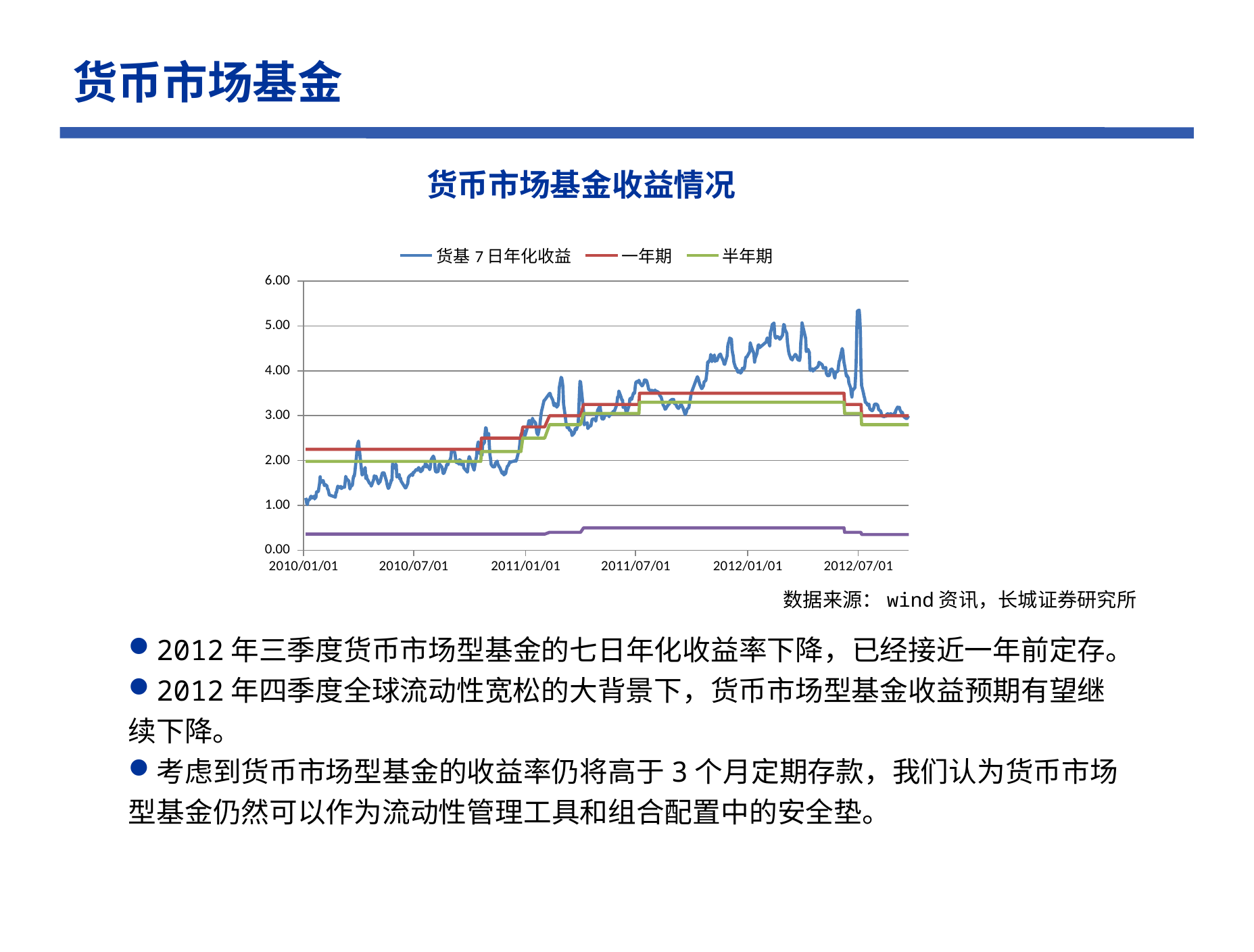

# 货币市场基金
货币市场基金收益情况

### Chart

| Category | 货基7日年化收益 | 一年期 | 半年期 | 活期 |
|---|---|---|---|---|
| 40182 | 1.1663720930232573 | 2.25 | 1.9800000000000018 | 0.3600000000000003 |
| 40183 | 1.1292093023255814 | 2.25 | 1.9800000000000018 | 0.3600000000000003 |
| 40184 | 1.0428372093023255 | 2.25 | 1.9800000000000018 | 0.3600000000000003 |
| 40185 | 1.0186279069767468 | 2.25 | 1.9800000000000018 | 0.3600000000000003 |
| 40186 | 1.1080232558139536 | 2.25 | 1.9800000000000018 | 0.3600000000000003 |
| 40189 | 1.1360232558139538 | 2.25 | 1.9800000000000018 | 0.3600000000000003 |
| 40190 | 1.1825813953488373 | 2.25 | 1.9800000000000018 | 0.3600000000000003 |
| 40191 | 1.2046046511627884 | 2.25 | 1.9800000000000018 | 0.3600000000000003 |
| 40192 | 1.184906976744186 | 2.25 | 1.9800000000000018 | 0.3600000000000003 |
| 40193 | 1.1643023255813973 | 2.25 | 1.9800000000000018 | 0.3600000000000003 |
| 40196 | 1.2049302325581375 | 2.25 | 1.9800000000000018 | 0.3600000000000003 |
| 40197 | 1.1430697674418606 | 2.25 | 1.9800000000000018 | 0.3600000000000003 |
| 40198 | 1.1785813953488373 | 2.25 | 1.9800000000000018 | 0.3600000000000003 |
| 40199 | 1.1740697674418605 | 2.25 | 1.9800000000000018 | 0.3600000000000003 |
| 40200 | 1.303232558139535 | 2.25 | 1.9800000000000018 | 0.3600000000000003 |
| 40203 | 1.3082558139534881 | 2.25 | 1.9800000000000018 | 0.3600000000000003 |
| 40204 | 1.4012558139534879 | 2.25 | 1.9800000000000018 | 0.3600000000000003 |
| 40205 | 1.482953488372093 | 2.25 | 1.9800000000000018 | 0.3600000000000003 |
| 40206 | 1.6387906976744155 | 2.25 | 1.9800000000000018 | 0.3600000000000003 |
| 40207 | 1.5112325581395354 | 2.25 | 1.9800000000000018 | 0.3600000000000003 |
| 40210 | 1.5476279069767462 | 2.25 | 1.9800000000000018 | 0.3600000000000003 |
| 40211 | 1.5519534883720918 | 2.25 | 1.9800000000000018 | 0.3600000000000003 |
| 40212 | 1.4985581395348841 | 2.25 | 1.9800000000000018 | 0.3600000000000003 |
| 40213 | 1.440395348837209 | 2.25 | 1.9800000000000018 | 0.3600000000000003 |
| 40214 | 1.4683255813953489 | 2.25 | 1.9800000000000018 | 0.3600000000000003 |
| 40217 | 1.4384651162790698 | 2.25 | 1.9800000000000018 | 0.3600000000000003 |
| 40218 | 1.3717674418604648 | 2.25 | 1.9800000000000018 | 0.3600000000000003 |
| 40219 | 1.352767441860465 | 2.25 | 1.9800000000000018 | 0.3600000000000003 |
| 40220 | 1.2978604651162788 | 2.25 | 1.9800000000000018 | 0.3600000000000003 |
| 40221 | 1.2327674418604653 | 2.25 | 1.9800000000000018 | 0.3600000000000003 |
| 40231 | 1.1846279069767482 | 2.25 | 1.9800000000000018 | 0.3600000000000003 |
| 40232 | 1.291767441860465 | 2.25 | 1.9800000000000018 | 0.3600000000000003 |
| 40233 | 1.291325581395349 | 2.25 | 1.9800000000000018 | 0.3600000000000003 |
| 40234 | 1.3763023255813975 | 2.25 | 1.9800000000000018 | 0.3600000000000003 |
| 40235 | 1.4281627906976728 | 2.25 | 1.9800000000000018 | 0.3600000000000003 |
| 40238 | 1.404790697674414 | 2.25 | 1.9800000000000018 | 0.3600000000000003 |
| 40239 | 1.3877906976744145 | 2.25 | 1.9800000000000018 | 0.3600000000000003 |
| 40240 | 1.424558139534884 | 2.25 | 1.9800000000000018 | 0.3600000000000003 |
| 40241 | 1.375139534883724 | 2.25 | 1.9800000000000018 | 0.3600000000000003 |
| 40242 | 1.391581395348837 | 2.25 | 1.9800000000000018 | 0.3600000000000003 |
| 40245 | 1.4112558139534879 | 2.25 | 1.9800000000000018 | 0.3600000000000003 |
| 40246 | 1.4012558139534879 | 2.25 | 1.9800000000000018 | 0.3600000000000003 |
| 40247 | 1.509162790697672 | 2.25 | 1.9800000000000018 | 0.3600000000000003 |
| 40248 | 1.646441860465116 | 2.25 | 1.9800000000000018 | 0.3600000000000003 |
| 40249 | 1.6009302325581396 | 2.25 | 1.9800000000000018 | 0.3600000000000003 |
| 40252 | 1.5594651162790698 | 2.25 | 1.9800000000000018 | 0.3600000000000003 |
| 40253 | 1.544488372093024 | 2.25 | 1.9800000000000018 | 0.3600000000000003 |
| 40254 | 1.4441627906976726 | 2.25 | 1.9800000000000018 | 0.3600000000000003 |
| 40255 | 1.3659534883720932 | 2.25 | 1.9800000000000018 | 0.3600000000000003 |
| 40256 | 1.416139534883723 | 2.25 | 1.9800000000000018 | 0.3600000000000003 |
| 40259 | 1.4513023255813953 | 2.25 | 1.9800000000000018 | 0.3600000000000003 |
| 40260 | 1.5770465116279073 | 2.25 | 1.9800000000000018 | 0.3600000000000003 |
| 40261 | 1.6526279069767478 | 2.25 | 1.9800000000000018 | 0.3600000000000003 |
| 40262 | 1.6482093023255815 | 2.25 | 1.9800000000000018 | 0.3600000000000003 |
| 40263 | 1.7336046511627876 | 2.25 | 1.9800000000000018 | 0.3600000000000003 |
| 40266 | 2.13079069767442 | 2.25 | 1.9800000000000018 | 0.3600000000000003 |
| 40267 | 2.323046511627908 | 2.25 | 1.9800000000000018 | 0.3600000000000003 |
| 40268 | 2.384767441860465 | 2.25 | 1.9800000000000018 | 0.3600000000000003 |
| 40269 | 2.434953488372093 | 2.25 | 1.9800000000000018 | 0.3600000000000003 |
| 40270 | 2.301348837209298 | 2.25 | 1.9800000000000018 | 0.3600000000000003 |
| 40274 | 1.784279069767442 | 2.25 | 1.9800000000000018 | 0.3600000000000003 |
| 40275 | 1.677372093023256 | 2.25 | 1.9800000000000018 | 0.3600000000000003 |
| 40276 | 1.7004883720930237 | 2.25 | 1.9800000000000018 | 0.3600000000000003 |
| 40277 | 1.7182093023255816 | 2.25 | 1.9800000000000018 | 0.3600000000000003 |
| 40280 | 1.843860465116279 | 2.25 | 1.9800000000000018 | 0.3600000000000003 |
| 40281 | 1.6038139534883713 | 2.25 | 1.9800000000000018 | 0.3600000000000003 |
| 40282 | 1.6769767441860481 | 2.25 | 1.9800000000000018 | 0.3600000000000003 |
| 40283 | 1.5883023255813968 | 2.25 | 1.9800000000000018 | 0.3600000000000003 |
| 40284 | 1.5786046511627898 | 2.25 | 1.9800000000000018 | 0.3600000000000003 |
| 40287 | 1.4924418604651166 | 2.25 | 1.9800000000000018 | 0.3600000000000003 |
| 40288 | 1.488651162790698 | 2.25 | 1.9800000000000018 | 0.3600000000000003 |
| 40289 | 1.4697674418604656 | 2.25 | 1.9800000000000018 | 0.3600000000000003 |
| 40290 | 1.4299534883720912 | 2.25 | 1.9800000000000018 | 0.3600000000000003 |
| 40291 | 1.4629302325581375 | 2.25 | 1.9800000000000018 | 0.3600000000000003 |
| 40294 | 1.5777209302325579 | 2.25 | 1.9800000000000018 | 0.3600000000000003 |
| 40295 | 1.6609302325581397 | 2.25 | 1.9800000000000018 | 0.3600000000000003 |
| 40296 | 1.624976744186048 | 2.25 | 1.9800000000000018 | 0.3600000000000003 |
| 40297 | 1.651255813953488 | 2.25 | 1.9800000000000018 | 0.3600000000000003 |
| 40298 | 1.6443255813953501 | 2.25 | 1.9800000000000018 | 0.3600000000000003 |
| 40302 | 1.4812093023255795 | 2.25 | 1.9800000000000018 | 0.3600000000000003 |
| 40303 | 1.537860465116279 | 2.25 | 1.9800000000000018 | 0.3600000000000003 |
| 40304 | 1.514511627906977 | 2.25 | 1.9800000000000018 | 0.3600000000000003 |
| 40305 | 1.55886046511628 | 2.25 | 1.9800000000000018 | 0.3600000000000003 |
| 40308 | 1.713302325581395 | 2.25 | 1.9800000000000018 | 0.3600000000000003 |
| 40309 | 1.7297674418604654 | 2.25 | 1.9800000000000018 | 0.3600000000000003 |
| 40310 | 1.6839767441860465 | 2.25 | 1.9800000000000018 | 0.3600000000000003 |
| 40311 | 1.7286046511627888 | 2.25 | 1.9800000000000018 | 0.3600000000000003 |
| 40312 | 1.6817954545454539 | 2.25 | 1.9800000000000018 | 0.3600000000000003 |
| 40315 | 1.5405909090909091 | 2.25 | 1.9800000000000018 | 0.3600000000000003 |
| 40316 | 1.4686818181818182 | 2.25 | 1.9800000000000018 | 0.3600000000000003 |
| 40317 | 1.420386363636364 | 2.25 | 1.9800000000000018 | 0.3600000000000003 |
| 40318 | 1.377772727272728 | 2.25 | 1.9800000000000018 | 0.3600000000000003 |
| 40319 | 1.3942272727272726 | 2.25 | 1.9800000000000018 | 0.3600000000000003 |
| 40322 | 1.5153409090909087 | 2.25 | 1.9800000000000018 | 0.3600000000000003 |
| 40323 | 1.570909090909089 | 2.25 | 1.9800000000000018 | 0.3600000000000003 |
| 40324 | 1.5592272727272718 | 2.25 | 1.9800000000000018 | 0.3600000000000003 |
| 40325 | 1.9322272727272727 | 2.25 | 1.9800000000000018 | 0.3600000000000003 |
| 40326 | 1.8817045454545458 | 2.25 | 1.9800000000000018 | 0.3600000000000003 |
| 40329 | 1.8244772727272727 | 2.25 | 1.9800000000000018 | 0.3600000000000003 |
| 40330 | 1.9144999999999994 | 2.25 | 1.9800000000000018 | 0.3600000000000003 |
| 40331 | 1.9120227272727293 | 2.25 | 1.9800000000000018 | 0.3600000000000003 |
| 40332 | 1.6314090909090895 | 2.25 | 1.9800000000000018 | 0.3600000000000003 |
| 40333 | 1.642931818181818 | 2.25 | 1.9800000000000018 | 0.3600000000000003 |
| 40336 | 1.6872499999999997 | 2.25 | 1.9800000000000018 | 0.3600000000000003 |
| 40337 | 1.58575 | 2.25 | 1.9800000000000018 | 0.3600000000000003 |
| 40338 | 1.6118181818181823 | 2.25 | 1.9800000000000018 | 0.3600000000000003 |
| 40339 | 1.5402272727272726 | 2.25 | 1.9800000000000018 | 0.3600000000000003 |
| 40340 | 1.5198409090909093 | 2.25 | 1.9800000000000018 | 0.3600000000000003 |
| 40346 | 1.389136363636364 | 2.25 | 1.9800000000000018 | 0.3600000000000003 |
| 40347 | 1.397 | 2.25 | 1.9800000000000018 | 0.3600000000000003 |
| 40350 | 1.4884545454545453 | 2.25 | 1.9800000000000018 | 0.3600000000000003 |
| 40351 | 1.6191590909090898 | 2.25 | 1.9800000000000018 | 0.3600000000000003 |
| 40352 | 1.6337272727272718 | 2.25 | 1.9800000000000018 | 0.3600000000000003 |
| 40353 | 1.6629090909090898 | 2.25 | 1.9800000000000018 | 0.3600000000000003 |
| 40354 | 1.6653863636363657 | 2.25 | 1.9800000000000018 | 0.3600000000000003 |
| 40357 | 1.702545454545455 | 2.25 | 1.9800000000000018 | 0.3600000000000003 |
| 40358 | 1.6666363636363641 | 2.25 | 1.9800000000000018 | 0.3600000000000003 |
| 40359 | 1.7374772727272718 | 2.25 | 1.9800000000000018 | 0.3600000000000003 |
| 40360 | 1.726840909090909 | 2.25 | 1.9800000000000018 | 0.3600000000000003 |
| 40361 | 1.7489090909090887 | 2.25 | 1.9800000000000018 | 0.3600000000000003 |
| 40364 | 1.8036590909090893 | 2.25 | 1.9800000000000018 | 0.3600000000000003 |
| 40365 | 1.7958636363636358 | 2.25 | 1.9800000000000018 | 0.3600000000000003 |
| 40366 | 1.784681818181818 | 2.25 | 1.9800000000000018 | 0.3600000000000003 |
| 40367 | 1.8232954545454552 | 2.25 | 1.9800000000000018 | 0.3600000000000003 |
| 40368 | 1.8427954545454546 | 2.25 | 1.9800000000000018 | 0.3600000000000003 |
| 40371 | 1.750772727272728 | 2.25 | 1.9800000000000018 | 0.3600000000000003 |
| 40372 | 1.7505227272727273 | 2.25 | 1.9800000000000018 | 0.3600000000000003 |
| 40373 | 1.8199545454545438 | 2.25 | 1.9800000000000018 | 0.3600000000000003 |
| 40374 | 1.7762045454545456 | 2.25 | 1.9800000000000018 | 0.3600000000000003 |
| 40375 | 1.8499545454545456 | 2.25 | 1.9800000000000018 | 0.3600000000000003 |
| 40378 | 1.8737272727272718 | 2.25 | 1.9800000000000018 | 0.3600000000000003 |
| 40379 | 1.9389090909090898 | 2.25 | 1.9800000000000018 | 0.3600000000000003 |
| 40380 | 1.8562045454545453 | 2.25 | 1.9800000000000018 | 0.3600000000000003 |
| 40381 | 1.9159772727272726 | 2.25 | 1.9800000000000018 | 0.3600000000000003 |
| 40382 | 1.865818181818181 | 2.25 | 1.9800000000000018 | 0.3600000000000003 |
| 40385 | 1.836522727272728 | 2.25 | 1.9800000000000018 | 0.3600000000000003 |
| 40386 | 1.7962045454545459 | 2.25 | 1.9800000000000018 | 0.3600000000000003 |
| 40387 | 1.8469545454545453 | 2.25 | 1.9800000000000018 | 0.3600000000000003 |
| 40388 | 1.9938181818181844 | 2.25 | 1.9800000000000018 | 0.3600000000000003 |
| 40389 | 2.0332222222222214 | 2.25 | 1.9800000000000018 | 0.3600000000000003 |
| 40392 | 2.099568181818177 | 2.25 | 1.9800000000000018 | 0.3600000000000003 |
| 40393 | 2.06725 | 2.25 | 1.9800000000000018 | 0.3600000000000003 |
| 40394 | 2.0082499999999968 | 2.25 | 1.9800000000000018 | 0.3600000000000003 |
| 40395 | 1.79728888888889 | 2.25 | 1.9800000000000018 | 0.3600000000000003 |
| 40396 | 1.7457111111111108 | 2.25 | 1.9800000000000018 | 0.3600000000000003 |
| 40399 | 1.750355555555556 | 2.25 | 1.9800000000000018 | 0.3600000000000003 |
| 40400 | 1.7607111111111107 | 2.25 | 1.9800000000000018 | 0.3600000000000003 |
| 40401 | 1.8856888888888885 | 2.25 | 1.9800000000000018 | 0.3600000000000003 |
| 40402 | 1.924688888888891 | 2.25 | 1.9800000000000018 | 0.3600000000000003 |
| 40403 | 1.905266666666667 | 2.25 | 1.9800000000000018 | 0.3600000000000003 |
| 40406 | 1.8559777777777775 | 2.25 | 1.9800000000000018 | 0.3600000000000003 |
| 40407 | 1.802777777777778 | 2.25 | 1.9800000000000018 | 0.3600000000000003 |
| 40408 | 1.7138222222222201 | 2.25 | 1.9800000000000018 | 0.3600000000000003 |
| 40409 | 1.710666666666666 | 2.25 | 1.9800000000000018 | 0.3600000000000003 |
| 40410 | 1.7329111111111113 | 2.25 | 1.9800000000000018 | 0.3600000000000003 |
| 40413 | 1.8526000000000005 | 2.25 | 1.9800000000000018 | 0.3600000000000003 |
| 40414 | 1.9119333333333342 | 2.25 | 1.9800000000000018 | 0.3600000000000003 |
| 40415 | 1.9162666666666661 | 2.25 | 1.9800000000000018 | 0.3600000000000003 |
| 40416 | 1.903377777777778 | 2.25 | 1.9800000000000018 | 0.3600000000000003 |
| 40417 | 1.969266666666668 | 2.25 | 1.9800000000000018 | 0.3600000000000003 |
| 40420 | 2.0258666666666665 | 2.25 | 1.9800000000000018 | 0.3600000000000003 |
| 40421 | 2.0876666666666672 | 2.25 | 1.9800000000000018 | 0.3600000000000003 |
| 40422 | 2.2381111111111145 | 2.25 | 1.9800000000000018 | 0.3600000000000003 |
| 40423 | 2.241066666666667 | 2.25 | 1.9800000000000018 | 0.3600000000000003 |
| 40424 | 2.2058888888888877 | 2.25 | 1.9800000000000018 | 0.3600000000000003 |
| 40427 | 2.1895555555555584 | 2.25 | 1.9800000000000018 | 0.3600000000000003 |
| 40428 | 2.11644444444444 | 2.25 | 1.9800000000000018 | 0.3600000000000003 |
| 40429 | 1.975911111111112 | 2.25 | 1.9800000000000018 | 0.3600000000000003 |
| 40430 | 1.9530444444444444 | 2.25 | 1.9800000000000018 | 0.3600000000000003 |
| 40431 | 2.003644444444445 | 2.25 | 1.9800000000000018 | 0.3600000000000003 |
| 40434 | 1.918622222222222 | 2.25 | 1.9800000000000018 | 0.3600000000000003 |
| 40435 | 2.0193777777777817 | 2.25 | 1.9800000000000018 | 0.3600000000000003 |
| 40436 | 2.007711111111116 | 2.25 | 1.9800000000000018 | 0.3600000000000003 |
| 40437 | 2.0055777777777823 | 2.25 | 1.9800000000000018 | 0.3600000000000003 |
| 40438 | 1.9073555555555561 | 2.25 | 1.9800000000000018 | 0.3600000000000003 |
| 40441 | 1.9518888888888901 | 2.25 | 1.9800000000000018 | 0.3600000000000003 |
| 40442 | 1.835777777777777 | 2.25 | 1.9800000000000018 | 0.3600000000000003 |
| 40448 | 1.742022222222222 | 2.25 | 1.9800000000000018 | 0.3600000000000003 |
| 40449 | 1.8565555555555573 | 2.25 | 1.9800000000000018 | 0.3600000000000003 |
| 40450 | 2.0234 | 2.25 | 1.9800000000000018 | 0.3600000000000003 |
| 40451 | 2.0884888888888877 | 2.25 | 1.9800000000000018 | 0.3600000000000003 |
| 40459 | 1.7857333333333338 | 2.25 | 1.9800000000000018 | 0.3600000000000003 |
| 40462 | 2.0208444444444447 | 2.25 | 1.9800000000000018 | 0.3600000000000003 |
| 40463 | 2.0917999999999997 | 2.25 | 1.9800000000000018 | 0.3600000000000003 |
| 40464 | 2.266533333333334 | 2.25 | 1.9800000000000018 | 0.3600000000000003 |
| 40465 | 2.3676888888888867 | 2.25 | 1.9800000000000018 | 0.3600000000000003 |
| 40466 | 2.415688888888882 | 2.25 | 1.9800000000000018 | 0.3600000000000003 |
| 40469 | 2.1423111111111144 | 2.25 | 1.9800000000000018 | 0.3600000000000003 |
| 40470 | 2.216666666666667 | 2.25 | 1.9800000000000018 | 0.3600000000000003 |
| 40471 | 2.1119777777777817 | 2.5 | 2.2 | 0.3600000000000003 |
| 40472 | 2.118977777777783 | 2.5 | 2.2 | 0.3600000000000003 |
| 40473 | 2.344533333333333 | 2.5 | 2.2 | 0.3600000000000003 |
| 40476 | 2.4018666666666637 | 2.5 | 2.2 | 0.3600000000000003 |
| 40477 | 2.5967999999999987 | 2.5 | 2.2 | 0.3600000000000003 |
| 40478 | 2.7328666666666668 | 2.5 | 2.2 | 0.3600000000000003 |
| 40479 | 2.7160888888888852 | 2.5 | 2.2 | 0.3600000000000003 |
| 40480 | 2.5664 | 2.5 | 2.2 | 0.3600000000000003 |
| 40483 | 2.6021777777777833 | 2.5 | 2.2 | 0.3600000000000003 |
| 40484 | 2.3432888888888868 | 2.5 | 2.2 | 0.3600000000000003 |
| 40485 | 2.1298000000000004 | 2.5 | 2.2 | 0.3600000000000003 |
| 40486 | 2.045755555555555 | 2.5 | 2.2 | 0.3600000000000003 |
| 40487 | 1.914533333333334 | 2.5 | 2.2 | 0.3600000000000003 |
| 40490 | 1.857 | 2.5 | 2.2 | 0.3600000000000003 |
| 40491 | 1.8601999999999999 | 2.5 | 2.2 | 0.3600000000000003 |
| 40492 | 1.856533333333333 | 2.5 | 2.2 | 0.3600000000000003 |
| 40493 | 1.867177777777778 | 2.5 | 2.2 | 0.3600000000000003 |
| 40494 | 1.9432666666666667 | 2.5 | 2.2 | 0.3600000000000003 |
| 40497 | 1.9875111111111121 | 2.5 | 2.2 | 0.3600000000000003 |
| 40498 | 1.9149555555555573 | 2.5 | 2.2 | 0.3600000000000003 |
| 40499 | 1.899777777777778 | 2.5 | 2.2 | 0.3600000000000003 |
| 40500 | 1.862333333333334 | 2.5 | 2.2 | 0.3600000000000003 |
| 40501 | 1.850133333333334 | 2.5 | 2.2 | 0.3600000000000003 |
| 40504 | 1.7496666666666658 | 2.5 | 2.2 | 0.3600000000000003 |
| 40505 | 1.7149111111111108 | 2.5 | 2.2 | 0.3600000000000003 |
| 40506 | 1.7369333333333334 | 2.5 | 2.2 | 0.3600000000000003 |
| 40507 | 1.744266666666667 | 2.5 | 2.2 | 0.3600000000000003 |
| 40508 | 1.679999999999998 | 2.5 | 2.2 | 0.3600000000000003 |
| 40511 | 1.7136956521739095 | 2.5 | 2.2 | 0.3600000000000003 |
| 40512 | 1.7883695652173908 | 2.5 | 2.2 | 0.3600000000000003 |
| 40513 | 1.8358043478260853 | 2.5 | 2.2 | 0.3600000000000003 |
| 40514 | 1.8820434782608706 | 2.5 | 2.2 | 0.3600000000000003 |
| 40515 | 1.8811521739130466 | 2.5 | 2.2 | 0.3600000000000003 |
| 40518 | 1.974369565217391 | 2.5 | 2.2 | 0.3600000000000003 |
| 40519 | 1.9569347826086958 | 2.5 | 2.2 | 0.3600000000000003 |
| 40520 | 1.968369565217391 | 2.5 | 2.2 | 0.3600000000000003 |
| 40521 | 1.973978260869565 | 2.5 | 2.2 | 0.3600000000000003 |
| 40522 | 1.9797391304347822 | 2.5 | 2.2 | 0.3600000000000003 |
| 40525 | 1.9843043478260871 | 2.5 | 2.2 | 0.3600000000000003 |
| 40526 | 1.9969999999999999 | 2.5 | 2.2 | 0.3600000000000003 |
| 40527 | 1.9824782608695661 | 2.5 | 2.2 | 0.3600000000000003 |
| 40528 | 1.9897173913043475 | 2.5 | 2.2 | 0.3600000000000003 |
| 40529 | 2.030717391304348 | 2.5 | 2.2 | 0.3600000000000003 |
| 40532 | 2.190282608695652 | 2.5 | 2.2 | 0.3600000000000003 |
| 40533 | 2.227826086956526 | 2.5 | 2.2 | 0.3600000000000003 |
| 40534 | 2.3489565217391304 | 2.5 | 2.2 | 0.3600000000000003 |
| 40535 | 2.4979130434782597 | 2.5 | 2.2 | 0.3600000000000003 |
| 40536 | 2.5755217391304375 | 2.5 | 2.2 | 0.3600000000000003 |
| 40539 | 2.6576304347826083 | 2.75 | 2.5 | 0.3600000000000003 |
| 40540 | 2.666021739130439 | 2.75 | 2.5 | 0.3600000000000003 |
| 40541 | 2.621695652173915 | 2.75 | 2.5 | 0.3600000000000003 |
| 40542 | 2.5499782608695654 | 2.75 | 2.5 | 0.3600000000000003 |
| 40543 | 2.5678434782608677 | 2.75 | 2.5 | 0.3600000000000003 |
| 40547 | 2.7551086956521744 | 2.75 | 2.5 | 0.3600000000000003 |
| 40548 | 2.799760869565217 | 2.75 | 2.5 | 0.3600000000000003 |
| 40549 | 2.883978260869564 | 2.75 | 2.5 | 0.3600000000000003 |
| 40550 | 2.8921304347826067 | 2.75 | 2.5 | 0.3600000000000003 |
| 40553 | 2.7638478260869603 | 2.75 | 2.5 | 0.3600000000000003 |
| 40554 | 2.836260869565213 | 2.75 | 2.5 | 0.3600000000000003 |
| 40555 | 2.942869565217391 | 2.75 | 2.5 | 0.3600000000000003 |
| 40556 | 2.893978260869565 | 2.75 | 2.5 | 0.3600000000000003 |
| 40557 | 2.8866521739130353 | 2.75 | 2.5 | 0.3600000000000003 |
| 40560 | 2.838760869565217 | 2.75 | 2.5 | 0.3600000000000003 |
| 40561 | 2.7466304347826083 | 2.75 | 2.5 | 0.3600000000000003 |
| 40562 | 2.6184782608695647 | 2.75 | 2.5 | 0.3600000000000003 |
| 40563 | 2.5936739130434767 | 2.75 | 2.5 | 0.3600000000000003 |
| 40564 | 2.570456521739126 | 2.75 | 2.5 | 0.3600000000000003 |
| 40567 | 2.7745652173913085 | 2.75 | 2.5 | 0.3600000000000003 |
| 40568 | 2.9165434782608624 | 2.75 | 2.5 | 0.3600000000000003 |
| 40569 | 3.023173913043479 | 2.75 | 2.5 | 0.3600000000000003 |
| 40570 | 3.1087608695652182 | 2.75 | 2.5 | 0.3600000000000003 |
| 40571 | 3.163063829787234 | 2.75 | 2.5 | 0.3600000000000003 |
| 40574 | 3.342065217391305 | 2.75 | 2.5 | 0.3600000000000003 |
| 40575 | 3.3483260869565212 | 2.75 | 2.5 | 0.3600000000000003 |
| 40583 | 3.4986304347826067 | 3.0 | 2.8 | 0.4 |
| 40584 | 3.495586956521739 | 3.0 | 2.8 | 0.4 |
| 40585 | 3.4369999999999967 | 3.0 | 2.8 | 0.4 |
| 40588 | 3.3594999999999966 | 3.0 | 2.8 | 0.4 |
| 40589 | 3.306021276595745 | 3.0 | 2.8 | 0.4 |
| 40590 | 3.2345957446808553 | 3.0 | 2.8 | 0.4 |
| 40591 | 3.220957446808515 | 3.0 | 2.8 | 0.4 |
| 40592 | 3.275702127659575 | 3.0 | 2.8 | 0.4 |
| 40595 | 3.189829787234044 | 3.0 | 2.8 | 0.4 |
| 40596 | 3.217851063829787 | 3.0 | 2.8 | 0.4 |
| 40597 | 3.22929787234043 | 3.0 | 2.8 | 0.4 |
| 40598 | 3.3564468085106367 | 3.0 | 2.8 | 0.4 |
| 40599 | 3.626829787234042 | 3.0 | 2.8 | 0.4 |
| 40602 | 3.8548723404255325 | 3.0 | 2.8 | 0.4 |
| 40603 | 3.838340425531913 | 3.0 | 2.8 | 0.4 |
| 40604 | 3.755191489361701 | 3.0 | 2.8 | 0.4 |
| 40605 | 3.6406808510638298 | 3.0 | 2.8 | 0.4 |
| 40606 | 3.266404255319148 | 3.0 | 2.8 | 0.4 |
| 40609 | 2.965765957446808 | 3.0 | 2.8 | 0.4 |
| 40610 | 2.843191489361702 | 3.0 | 2.8 | 0.4 |
| 40611 | 2.8031489361702127 | 3.0 | 2.8 | 0.4 |
| 40612 | 2.7272340425532 | 3.0 | 2.8 | 0.4 |
| 40613 | 2.792638297872341 | 3.0 | 2.8 | 0.4 |
| 40616 | 2.672893617021277 | 3.0 | 2.8 | 0.4 |
| 40617 | 2.6810624999999977 | 3.0 | 2.8 | 0.4 |
| 40618 | 2.66229787234043 | 3.0 | 2.8 | 0.4 |
| 40619 | 2.6357659574468078 | 3.0 | 2.8 | 0.4 |
| 40620 | 2.5579999999999994 | 3.0 | 2.8 | 0.4 |
| 40623 | 2.602063829787234 | 3.0 | 2.8 | 0.4 |
| 40624 | 2.627770833333335 | 3.0 | 2.8 | 0.4 |
| 40625 | 2.7042708333333336 | 3.0 | 2.8 | 0.4 |
| 40626 | 2.717770833333334 | 3.0 | 2.8 | 0.4 |
| 40627 | 2.6857959183673517 | 3.0 | 2.8 | 0.4 |
| 40630 | 2.8018749999999977 | 3.0 | 2.8 | 0.4 |
| 40631 | 3.0996041666666647 | 3.0 | 2.8 | 0.4 |
| 40632 | 3.4610000000000007 | 3.0 | 2.8 | 0.4 |
| 40633 | 3.7678124999999993 | 3.0 | 2.8 | 0.4 |
| 40634 | 3.7502448979591843 | 3.0 | 2.8 | 0.4 |
| 40639 | 3.0880204081632647 | 3.25 | 3.05 | 0.5 |
| 40640 | 2.795918367346941 | 3.25 | 3.05 | 0.5 |
| 40641 | 2.8155510204081593 | 3.25 | 3.05 | 0.5 |
| 40644 | 2.827714285714287 | 3.25 | 3.05 | 0.5 |
| 40645 | 2.8441224489795958 | 3.25 | 3.05 | 0.5 |
| 40646 | 2.713285714285714 | 3.25 | 3.05 | 0.5 |
| 40647 | 2.732795918367349 | 3.25 | 3.05 | 0.5 |
| 40648 | 2.7675102040816397 | 3.25 | 3.05 | 0.5 |
| 40651 | 2.7707142857142855 | 3.25 | 3.05 | 0.5 |
| 40652 | 2.8455714285714286 | 3.25 | 3.05 | 0.5 |
| 40653 | 2.9112448979591794 | 3.25 | 3.05 | 0.5 |
| 40654 | 2.927183673469388 | 3.25 | 3.05 | 0.5 |
| 40655 | 2.926204081632654 | 3.25 | 3.05 | 0.5 |
| 40658 | 2.930959183673463 | 3.25 | 3.05 | 0.5 |
| 40659 | 2.877734693877555 | 3.25 | 3.05 | 0.5 |
| 40660 | 2.9589183673469392 | 3.25 | 3.05 | 0.5 |
| 40661 | 3.0152244897959175 | 3.25 | 3.05 | 0.5 |
| 40662 | 3.12022448979592 | 3.25 | 3.05 | 0.5 |
| 40666 | 3.219142857142858 | 3.25 | 3.05 | 0.5 |
| 40667 | 3.1083673469387794 | 3.25 | 3.05 | 0.5 |
| 40668 | 3.0453469387755105 | 3.25 | 3.05 | 0.5 |
| 40669 | 2.928918367346941 | 3.25 | 3.05 | 0.5 |
| 40672 | 2.924122448979595 | 3.25 | 3.05 | 0.5 |
| 40673 | 2.9690000000000003 | 3.25 | 3.05 | 0.5 |
| 40674 | 3.0117142857142847 | 3.25 | 3.05 | 0.5 |
| 40675 | 2.999367346938777 | 3.25 | 3.05 | 0.5 |
| 40676 | 3.020224489795919 | 3.25 | 3.05 | 0.5 |
| 40679 | 3.014000000000002 | 3.25 | 3.05 | 0.5 |
| 40680 | 3.007122448979598 | 3.25 | 3.05 | 0.5 |
| 40681 | 2.977448979591832 | 3.25 | 3.05 | 0.5 |
| 40682 | 3.025469387755102 | 3.25 | 3.05 | 0.5 |
| 40683 | 3.0155510204081604 | 3.25 | 3.05 | 0.5 |
| 40686 | 3.067244897959184 | 3.25 | 3.05 | 0.5 |
| 40687 | 3.074285714285714 | 3.25 | 3.05 | 0.5 |
| 40688 | 3.0993469387755077 | 3.25 | 3.05 | 0.5 |
| 40689 | 3.0884285714285706 | 3.25 | 3.05 | 0.5 |
| 40690 | 3.1135714285714315 | 3.25 | 3.05 | 0.5 |
| 40693 | 3.2229183673469417 | 3.25 | 3.05 | 0.5 |
| 40694 | 3.2987755102040808 | 3.25 | 3.05 | 0.5 |
| 40695 | 3.4243469387755106 | 3.25 | 3.05 | 0.5 |
| 40696 | 3.407714285714286 | 3.25 | 3.05 | 0.5 |
| 40697 | 3.549448979591833 | 3.25 | 3.05 | 0.5 |
| 40701 | 3.40030612244898 | 3.25 | 3.05 | 0.5 |
| 40702 | 3.3435714285714315 | 3.25 | 3.05 | 0.5 |
| 40703 | 3.3503673469387762 | 3.25 | 3.05 | 0.5 |
| 40704 | 3.182285714285715 | 3.25 | 3.05 | 0.5 |
| 40707 | 3.2156326530612227 | 3.25 | 3.05 | 0.5 |
| 40708 | 3.1403061224489814 | 3.25 | 3.05 | 0.5 |
| 40709 | 3.068979591836738 | 3.25 | 3.05 | 0.5 |
| 40710 | 3.06522448979592 | 3.25 | 3.05 | 0.5 |
| 40711 | 3.1076122448979637 | 3.25 | 3.05 | 0.5 |
| 40714 | 3.2345510204081633 | 3.25 | 3.05 | 0.5 |
| 40715 | 3.3689795918367342 | 3.25 | 3.05 | 0.5 |
| 40716 | 3.387224489795919 | 3.25 | 3.05 | 0.5 |
| 40717 | 3.38969387755102 | 3.25 | 3.05 | 0.5 |
| 40718 | 3.36191836734694 | 3.25 | 3.05 | 0.5 |
| 40721 | 3.5076530612244885 | 3.25 | 3.05 | 0.5 |
| 40722 | 3.4900612244897937 | 3.25 | 3.05 | 0.5 |
| 40723 | 3.514 | 3.25 | 3.05 | 0.5 |
| 40724 | 3.6627346938775553 | 3.25 | 3.05 | 0.5 |
| 40725 | 3.7472448979591846 | 3.25 | 3.05 | 0.5 |
| 40728 | 3.769734693877557 | 3.25 | 3.05 | 0.5 |
| 40729 | 3.742448979591832 | 3.25 | 3.05 | 0.5 |
| 40730 | 3.791061224489796 | 3.25 | 3.05 | 0.5 |
| 40731 | 3.748795918367354 | 3.5 | 3.3 | 0.5 |
| 40732 | 3.723306122448981 | 3.5 | 3.3 | 0.5 |
| 40735 | 3.664734693877558 | 3.5 | 3.3 | 0.5 |
| 40736 | 3.6771224489795973 | 3.5 | 3.3 | 0.5 |
| 40737 | 3.707816326530615 | 3.5 | 3.3 | 0.5 |
| 40738 | 3.7300612244897953 | 3.5 | 3.3 | 0.5 |
| 40739 | 3.794469387755101 | 3.5 | 3.3 | 0.5 |
| 40742 | 3.7907551020408166 | 3.5 | 3.3 | 0.5 |
| 40743 | 3.764081632653061 | 3.5 | 3.3 | 0.5 |
| 40744 | 3.7117959183673492 | 3.5 | 3.3 | 0.5 |
| 40745 | 3.6527551020408127 | 3.5 | 3.3 | 0.5 |
| 40746 | 3.5882653061224485 | 3.5 | 3.3 | 0.5 |
| 40749 | 3.553306122448979 | 3.5 | 3.3 | 0.5 |
| 40750 | 3.547551020408163 | 3.5 | 3.3 | 0.5 |
| 40751 | 3.5670408163265312 | 3.5 | 3.3 | 0.5 |
| 40752 | 3.5595510204081604 | 3.5 | 3.3 | 0.5 |
| 40753 | 3.513979591836735 | 3.5 | 3.3 | 0.5 |
| 40756 | 3.568877551020412 | 3.5 | 3.3 | 0.5 |
| 40757 | 3.5675510204081635 | 3.5 | 3.3 | 0.5 |
| 40758 | 3.5276734693877554 | 3.5 | 3.3 | 0.5 |
| 40759 | 3.5268163265306107 | 3.5 | 3.3 | 0.5 |
| 40760 | 3.5409795918367375 | 3.5 | 3.3 | 0.5 |
| 40763 | 3.5119795918367345 | 3.5 | 3.3 | 0.5 |
| 40764 | 3.459102040816328 | 3.5 | 3.3 | 0.5 |
| 40765 | 3.4335306122448985 | 3.5 | 3.3 | 0.5 |
| 40766 | 3.4280612244897957 | 3.5 | 3.3 | 0.5 |
| 40767 | 3.3880612244897947 | 3.5 | 3.3 | 0.5 |
| 40770 | 3.225387755102048 | 3.5 | 3.3 | 0.5 |
| 40771 | 3.2209795918367385 | 3.5 | 3.3 | 0.5 |
| 40772 | 3.1803877551020494 | 3.5 | 3.3 | 0.5 |
| 40773 | 3.1445306122449006 | 3.5 | 3.3 | 0.5 |
| 40774 | 3.1513877551020446 | 3.5 | 3.3 | 0.5 |
| 40777 | 3.221040816326531 | 3.5 | 3.3 | 0.5 |
| 40778 | 3.2353469387755087 | 3.5 | 3.3 | 0.5 |
| 40779 | 3.2627755102040807 | 3.5 | 3.3 | 0.5 |
| 40780 | 3.261285714285714 | 3.5 | 3.3 | 0.5 |
| 40781 | 3.3294081632653008 | 3.5 | 3.3 | 0.5 |
| 40784 | 3.3586530612244867 | 3.5 | 3.3 | 0.5 |
| 40785 | 3.3645102040816366 | 3.5 | 3.3 | 0.5 |
| 40786 | 3.3596734693877517 | 3.5 | 3.3 | 0.5 |
| 40787 | 3.3622653061224477 | 3.5 | 3.3 | 0.5 |
| 40788 | 3.2735306122449024 | 3.5 | 3.3 | 0.5 |
| 40791 | 3.254163265306125 | 3.5 | 3.3 | 0.5 |
| 40792 | 3.20634693877551 | 3.5 | 3.3 | 0.5 |
| 40793 | 3.1901836734693876 | 3.5 | 3.3 | 0.5 |
| 40794 | 3.171877551020409 | 3.5 | 3.3 | 0.5 |
| 40795 | 3.1610408163265302 | 3.5 | 3.3 | 0.5 |
| 40799 | 3.251163265306121 | 3.5 | 3.3 | 0.5 |
| 40800 | 3.237714285714285 | 3.5 | 3.3 | 0.5 |
| 40801 | 3.2030612244897982 | 3.5 | 3.3 | 0.5 |
| 40802 | 3.1862448979591838 | 3.5 | 3.3 | 0.5 |
| 40805 | 3.0610408163265297 | 3.5 | 3.3 | 0.5 |
| 40806 | 3.026693877551021 | 3.5 | 3.3 | 0.5 |
| 40807 | 3.049102040816331 | 3.5 | 3.3 | 0.5 |
| 40808 | 3.080387755102049 | 3.5 | 3.3 | 0.5 |
| 40809 | 3.1437346938775574 | 3.5 | 3.3 | 0.5 |
| 40812 | 3.1790816326530607 | 3.5 | 3.3 | 0.5 |
| 40813 | 3.2642448979591845 | 3.5 | 3.3 | 0.5 |
| 40814 | 3.3343265306122447 | 3.5 | 3.3 | 0.5 |
| 40815 | 3.4242448979591837 | 3.5 | 3.3 | 0.5 |
| 40816 | 3.5068367346938767 | 3.5 | 3.3 | 0.5 |
| 40826 | 3.869816326530612 | 3.5 | 3.3 | 0.5 |
| 40827 | 3.8443877551020478 | 3.5 | 3.3 | 0.5 |
| 40828 | 3.800918367346941 | 3.5 | 3.3 | 0.5 |
| 40829 | 3.7472244897959226 | 3.5 | 3.3 | 0.5 |
| 40830 | 3.697530612244899 | 3.5 | 3.3 | 0.5 |
| 40833 | 3.6045306122448992 | 3.5 | 3.3 | 0.5 |
| 40834 | 3.613224489795919 | 3.5 | 3.3 | 0.5 |
| 40835 | 3.6428571428571432 | 3.5 | 3.3 | 0.5 |
| 40836 | 3.664469387755102 | 3.5 | 3.3 | 0.5 |
| 40837 | 3.751448979591833 | 3.5 | 3.3 | 0.5 |
| 40840 | 3.788551020408163 | 3.5 | 3.3 | 0.5 |
| 40841 | 3.8962244897959177 | 3.5 | 3.3 | 0.5 |
| 40842 | 4.005408163265306 | 3.5 | 3.3 | 0.5 |
| 40843 | 4.200530612244897 | 3.5 | 3.3 | 0.5 |
| 40844 | 4.1823469387755035 | 3.5 | 3.3 | 0.5 |
| 40847 | 4.260510204081632 | 3.5 | 3.3 | 0.5 |
| 40848 | 4.364428571428563 | 3.5 | 3.3 | 0.5 |
| 40849 | 4.324122448979583 | 3.5 | 3.3 | 0.5 |
| 40850 | 4.205979591836735 | 3.5 | 3.3 | 0.5 |
| 40851 | 4.2608999999999995 | 3.5 | 3.3 | 0.5 |
| 40854 | 4.3534285714285685 | 3.5 | 3.3 | 0.5 |
| 40855 | 4.208489795918379 | 3.5 | 3.3 | 0.5 |
| 40856 | 4.261142857142857 | 3.5 | 3.3 | 0.5 |
| 40857 | 4.272408163265308 | 3.5 | 3.3 | 0.5 |
| 40858 | 4.2233600000000004 | 3.5 | 3.3 | 0.5 |
| 40861 | 4.3267346938775475 | 3.5 | 3.3 | 0.5 |
| 40862 | 4.3576199999999945 | 3.5 | 3.3 | 0.5 |
| 40863 | 4.3619799999999955 | 3.5 | 3.3 | 0.5 |
| 40864 | 4.375440000000002 | 3.5 | 3.3 | 0.5 |
| 40865 | 4.3287599999999955 | 3.5 | 3.3 | 0.5 |
| 40868 | 4.241420000000002 | 3.5 | 3.3 | 0.5 |
| 40869 | 4.209300000000003 | 3.5 | 3.3 | 0.5 |
| 40870 | 4.1477999999999975 | 3.5 | 3.3 | 0.5 |
| 40871 | 4.1461799999999975 | 3.5 | 3.3 | 0.5 |
| 40872 | 4.194159999999989 | 3.5 | 3.3 | 0.5 |
| 40875 | 4.336159999999999 | 3.5 | 3.3 | 0.5 |
| 40876 | 4.5507199999999965 | 3.5 | 3.3 | 0.5 |
| 40877 | 4.61986 | 3.5 | 3.3 | 0.5 |
| 40878 | 4.655159999999994 | 3.5 | 3.3 | 0.5 |
| 40879 | 4.731040000000008 | 3.5 | 3.3 | 0.5 |
| 40882 | 4.7071799999999975 | 3.5 | 3.3 | 0.5 |
| 40883 | 4.47798 | 3.5 | 3.3 | 0.5 |
| 40884 | 4.3897 | 3.5 | 3.3 | 0.5 |
| 40885 | 4.331999999999999 | 3.5 | 3.3 | 0.5 |
| 40886 | 4.19266 | 3.5 | 3.3 | 0.5 |
| 40889 | 4.0638 | 3.5 | 3.3 | 0.5 |
| 40890 | 4.05986 | 3.5 | 3.3 | 0.5 |
| 40891 | 4.035740000000001 | 3.5 | 3.3 | 0.5 |
| 40892 | 3.988760000000001 | 3.5 | 3.3 | 0.5 |
| 40893 | 3.968720000000001 | 3.5 | 3.3 | 0.5 |
| 40896 | 4.0044999999999975 | 3.5 | 3.3 | 0.5 |
| 40897 | 3.9487599999999987 | 3.5 | 3.3 | 0.5 |
| 40898 | 3.967220000000001 | 3.5 | 3.3 | 0.5 |
| 40899 | 3.98572 | 3.5 | 3.3 | 0.5 |
| 40900 | 4.0570799999999965 | 3.5 | 3.3 | 0.5 |
| 40903 | 4.0484399999999985 | 3.5 | 3.3 | 0.5 |
| 40904 | 4.112619999999993 | 3.5 | 3.3 | 0.5 |
| 40905 | 4.240340000000002 | 3.5 | 3.3 | 0.5 |
| 40906 | 4.3057799999999995 | 3.5 | 3.3 | 0.5 |
| 40907 | 4.301274509803921 | 3.5 | 3.3 | 0.5 |
| 40912 | 4.425020000000002 | 3.5 | 3.3 | 0.5 |
| 40913 | 4.625959999999988 | 3.5 | 3.3 | 0.5 |
| 40914 | 4.566921568627438 | 3.5 | 3.3 | 0.5 |
| 40917 | 4.451529411764716 | 3.5 | 3.3 | 0.5 |
| 40918 | 4.424019607843138 | 3.5 | 3.3 | 0.5 |
| 40919 | 4.366156862745083 | 3.5 | 3.3 | 0.5 |
| 40920 | 4.19364705882353 | 3.5 | 3.3 | 0.5 |
| 40921 | 4.27743137254902 | 3.5 | 3.3 | 0.5 |
| 40924 | 4.3904117647058785 | 3.5 | 3.3 | 0.5 |
| 40925 | 4.486274509803923 | 3.5 | 3.3 | 0.5 |
| 40926 | 4.574098039215687 | 3.5 | 3.3 | 0.5 |
| 40927 | 4.578588235294118 | 3.5 | 3.3 | 0.5 |
| 40928 | 4.514117647058811 | 3.5 | 3.3 | 0.5 |
| 40938 | 4.630156862745085 | 3.5 | 3.3 | 0.5 |
| 40939 | 4.633274509803922 | 3.5 | 3.3 | 0.5 |
| 40940 | 4.70023529411765 | 3.5 | 3.3 | 0.5 |
| 40941 | 4.73521568627451 | 3.5 | 3.3 | 0.5 |
| 40942 | 4.701294117647067 | 3.5 | 3.3 | 0.5 |
| 40945 | 4.551647058823538 | 3.5 | 3.3 | 0.5 |
| 40946 | 4.850843137254901 | 3.5 | 3.3 | 0.5 |
| 40947 | 4.894568627450973 | 3.5 | 3.3 | 0.5 |
| 40948 | 4.9501372549019615 | 3.5 | 3.3 | 0.5 |
| 40949 | 5.031568627450981 | 3.5 | 3.3 | 0.5 |
| 40952 | 5.06533333333334 | 3.5 | 3.3 | 0.5 |
| 40953 | 4.820078431372549 | 3.5 | 3.3 | 0.5 |
| 40954 | 4.751745098039216 | 3.5 | 3.3 | 0.5 |
| 40955 | 4.725843137254906 | 3.5 | 3.3 | 0.5 |
| 40956 | 4.758862745098043 | 3.5 | 3.3 | 0.5 |
| 40959 | 4.757039215686275 | 3.5 | 3.3 | 0.5 |
| 40960 | 4.742607843137256 | 3.5 | 3.3 | 0.5 |
| 40961 | 4.70843137254902 | 3.5 | 3.3 | 0.5 |
| 40962 | 4.705333333333342 | 3.5 | 3.3 | 0.5 |
| 40963 | 4.727960784313733 | 3.5 | 3.3 | 0.5 |
| 40966 | 4.793078431372551 | 3.5 | 3.3 | 0.5 |
| 40967 | 4.929647058823538 | 3.5 | 3.3 | 0.5 |
| 40968 | 5.033862745098048 | 3.5 | 3.3 | 0.5 |
| 40969 | 5.017254901960785 | 3.5 | 3.3 | 0.5 |
| 40970 | 4.92221568627451 | 3.5 | 3.3 | 0.5 |
| 40973 | 4.836196078431373 | 3.5 | 3.3 | 0.5 |
| 40974 | 4.641823529411767 | 3.5 | 3.3 | 0.5 |
| 40975 | 4.535254901960784 | 3.5 | 3.3 | 0.5 |
| 40976 | 4.430490196078432 | 3.5 | 3.3 | 0.5 |
| 40977 | 4.369627450980393 | 3.5 | 3.3 | 0.5 |
| 40980 | 4.262823529411766 | 3.5 | 3.3 | 0.5 |
| 40981 | 4.2672156862745085 | 3.5 | 3.3 | 0.5 |
| 40982 | 4.240647058823539 | 3.5 | 3.3 | 0.5 |
| 40983 | 4.295843137254902 | 3.5 | 3.3 | 0.5 |
| 40984 | 4.304980392156853 | 3.5 | 3.3 | 0.5 |
| 40987 | 4.365529411764705 | 3.5 | 3.3 | 0.5 |
| 40988 | 4.35860784313725 | 3.5 | 3.3 | 0.5 |
| 40989 | 4.329274509803922 | 3.5 | 3.3 | 0.5 |
| 40990 | 4.291509803921572 | 3.5 | 3.3 | 0.5 |
| 40991 | 4.249980392156862 | 3.5 | 3.3 | 0.5 |
| 40994 | 4.231431372549019 | 3.5 | 3.3 | 0.5 |
| 40995 | 4.310117647058812 | 3.5 | 3.3 | 0.5 |
| 40996 | 4.6349019607843145 | 3.5 | 3.3 | 0.5 |
| 40997 | 4.7675490196078405 | 3.5 | 3.3 | 0.5 |
| 40998 | 5.069862745098043 | 3.5 | 3.3 | 0.5 |
| 41004 | 4.725313725490199 | 3.5 | 3.3 | 0.5 |
| 41005 | 4.4284313725490145 | 3.5 | 3.3 | 0.5 |
| 41008 | 4.477196078431373 | 3.5 | 3.3 | 0.5 |
| 41009 | 4.441686274509809 | 3.5 | 3.3 | 0.5 |
| 41010 | 4.413862745098046 | 3.5 | 3.3 | 0.5 |
| 41011 | 4.0318235294117715 | 3.5 | 3.3 | 0.5 |
| 41012 | 4.007078431372551 | 3.5 | 3.3 | 0.5 |
| 41015 | 4.046745098039216 | 3.5 | 3.3 | 0.5 |
| 41016 | 3.9939999999999998 | 3.5 | 3.3 | 0.5 |
| 41017 | 4.015686274509795 | 3.5 | 3.3 | 0.5 |
| 41018 | 4.015627450980392 | 3.5 | 3.3 | 0.5 |
| 41019 | 4.045745098039215 | 3.5 | 3.3 | 0.5 |
| 41022 | 4.069823529411766 | 3.5 | 3.3 | 0.5 |
| 41023 | 4.084431372549011 | 3.5 | 3.3 | 0.5 |
| 41024 | 4.088686274509804 | 3.5 | 3.3 | 0.5 |
| 41025 | 4.128235294117648 | 3.5 | 3.3 | 0.5 |
| 41026 | 4.1892549019607825 | 3.5 | 3.3 | 0.5 |
| 41031 | 4.138862745098042 | 3.5 | 3.3 | 0.5 |
| 41032 | 4.104686274509794 | 3.5 | 3.3 | 0.5 |
| 41033 | 4.0552941176470565 | 3.5 | 3.3 | 0.5 |
| 41036 | 4.062392156862746 | 3.5 | 3.3 | 0.5 |
| 41037 | 4.078784313725484 | 3.5 | 3.3 | 0.5 |
| 41038 | 3.9433921568627492 | 3.5 | 3.3 | 0.5 |
| 41039 | 3.9165686274509777 | 3.5 | 3.3 | 0.5 |
| 41040 | 3.8899803921568625 | 3.5 | 3.3 | 0.5 |
| 41043 | 3.8960196078431326 | 3.5 | 3.3 | 0.5 |
| 41044 | 3.9682307692307695 | 3.5 | 3.3 | 0.5 |
| 41045 | 4.032807692307693 | 3.5 | 3.3 | 0.5 |
| 41046 | 3.998596153846154 | 3.5 | 3.3 | 0.5 |
| 41047 | 4.0439807692307665 | 3.5 | 3.3 | 0.5 |
| 41050 | 3.9687115384615437 | 3.5 | 3.3 | 0.5 |
| 41051 | 3.8847692307692308 | 3.5 | 3.3 | 0.5 |
| 41052 | 3.8377692307692275 | 3.5 | 3.3 | 0.5 |
| 41053 | 3.9724423076923068 | 3.5 | 3.3 | 0.5 |
| 41054 | 3.9638269230769225 | 3.5 | 3.3 | 0.5 |
| 41057 | 3.9965192307692257 | 3.5 | 3.3 | 0.5 |
| 41058 | 4.10761538461538 | 3.5 | 3.3 | 0.5 |
| 41059 | 4.212807692307691 | 3.5 | 3.3 | 0.5 |
| 41060 | 4.238884615384619 | 3.5 | 3.3 | 0.5 |
| 41061 | 4.3127499999999985 | 3.5 | 3.3 | 0.5 |
| 41064 | 4.498384615384619 | 3.5 | 3.3 | 0.5 |
| 41065 | 4.447999999999999 | 3.5 | 3.3 | 0.5 |
| 41066 | 4.314403846153838 | 3.5 | 3.3 | 0.5 |
| 41067 | 4.189134615384615 | 3.5 | 3.3 | 0.5 |
| 41068 | 4.1224230769230745 | 3.25 | 3.05 | 0.4 |
| 41071 | 3.8821538461538427 | 3.25 | 3.05 | 0.4 |
| 41072 | 3.8987692307692265 | 3.25 | 3.05 | 0.4 |
| 41073 | 3.8612830188679252 | 3.25 | 3.05 | 0.4 |
| 41074 | 3.853730769230768 | 3.25 | 3.05 | 0.4 |
| 41075 | 3.732730769230771 | 3.25 | 3.05 | 0.4 |
| 41078 | 3.6178301886792448 | 3.25 | 3.05 | 0.4 |
| 41079 | 3.488351851851856 | 3.25 | 3.05 | 0.4 |
| 41080 | 3.4164814814814797 | 3.25 | 3.05 | 0.4 |
| 41081 | 3.559254545454546 | 3.25 | 3.05 | 0.4 |
| 41085 | 3.625814814814814 | 3.25 | 3.05 | 0.4 |
| 41086 | 3.8657777777777813 | 3.25 | 3.05 | 0.4 |
| 41087 | 4.194555555555538 | 3.25 | 3.05 | 0.4 |
| 41088 | 4.9099272727272725 | 3.25 | 3.05 | 0.4 |
| 41089 | 5.334240740740741 | 3.25 | 3.05 | 0.4 |
| 41092 | 5.355129629629629 | 3.25 | 3.05 | 0.4 |
| 41093 | 5.16024074074074 | 3.25 | 3.05 | 0.4 |
| 41094 | 4.846444444444444 | 3.25 | 3.05 | 0.4 |
| 41095 | 3.9987090909090917 | 3.25 | 3.05 | 0.4 |
| 41096 | 3.6684814814814852 | 3.0 | 2.8 | 0.3500000000000003 |
| 41099 | 3.5026545454545457 | 3.0 | 2.8 | 0.3500000000000003 |
| 41100 | 3.434018181818177 | 3.0 | 2.8 | 0.3500000000000003 |
| 41101 | 3.3886727272727284 | 3.0 | 2.8 | 0.3500000000000003 |
| 41102 | 3.2971818181818255 | 3.0 | 2.8 | 0.3500000000000003 |
| 41103 | 3.3009090909090917 | 3.0 | 2.8 | 0.3500000000000003 |
| 41106 | 3.2323090909090917 | 3.0 | 2.8 | 0.3500000000000003 |
| 41107 | 3.253036363636368 | 3.0 | 2.8 | 0.3500000000000003 |
| 41108 | 3.255181818181822 | 3.0 | 2.8 | 0.3500000000000003 |
| 41109 | 3.1712909090909083 | 3.0 | 2.8 | 0.3500000000000003 |
| 41110 | 3.140854545454545 | 3.0 | 2.8 | 0.3500000000000003 |
| 41113 | 3.110981818181821 | 3.0 | 2.8 | 0.3500000000000003 |
| 41114 | 3.111272727272728 | 3.0 | 2.8 | 0.3500000000000003 |
| 41115 | 3.1527454545454527 | 3.0 | 2.8 | 0.3500000000000003 |
| 41116 | 3.177272727272728 | 3.0 | 2.8 | 0.3500000000000003 |
| 41117 | 3.2512545454545454 | 3.0 | 2.8 | 0.3500000000000003 |
| 41120 | 3.262109090909094 | 3.0 | 2.8 | 0.3500000000000003 |
| 41121 | 3.2484545454545484 | 3.0 | 2.8 | 0.3500000000000003 |
| 41122 | 3.2416181818181786 | 3.0 | 2.8 | 0.3500000000000003 |
| 41123 | 3.204781818181823 | 3.0 | 2.8 | 0.3500000000000003 |
| 41124 | 3.1330181818181795 | 3.0 | 2.8 | 0.3500000000000003 |
| 41127 | 3.1056909090909093 | 3.0 | 2.8 | 0.3500000000000003 |
| 41128 | 3.068109090909091 | 3.0 | 2.8 | 0.3500000000000003 |
| 41129 | 3.0088000000000004 | 3.0 | 2.8 | 0.3500000000000003 |
| 41130 | 2.991272727272727 | 3.0 | 2.8 | 0.3500000000000003 |
| 41131 | 2.9828545454545448 | 3.0 | 2.8 | 0.3500000000000003 |
| 41134 | 2.9779090909090904 | 3.0 | 2.8 | 0.3500000000000003 |
| 41135 | 3.0029454545454537 | 3.0 | 2.8 | 0.3500000000000003 |
| 41136 | 2.9863090909090877 | 3.0 | 2.8 | 0.3500000000000003 |
| 41137 | 3.0148909090909077 | 3.0 | 2.8 | 0.3500000000000003 |
| 41138 | 3.043690909090909 | 3.0 | 2.8 | 0.3500000000000003 |
| 41141 | 3.034946428571428 | 3.0 | 2.8 | 0.3500000000000003 |
| 41142 | 3.0237142857142882 | 3.0 | 2.8 | 0.3500000000000003 |
| 41143 | 3.0330000000000013 | 3.0 | 2.8 | 0.3500000000000003 |
| 41144 | 3.0448035714285715 | 3.0 | 2.8 | 0.3500000000000003 |
| 41145 | 3.025298245614035 | 3.0 | 2.8 | 0.3500000000000003 |
| 41148 | 3.021321428571432 | 3.0 | 2.8 | 0.3500000000000003 |
| 41149 | 3.023157894736843 | 3.0 | 2.8 | 0.3500000000000003 |
| 41150 | 3.060964912280703 | 3.0 | 2.8 | 0.3500000000000003 |
| 41151 | 3.0479473684210596 | 3.0 | 2.8 | 0.3500000000000003 |
| 41152 | 3.112101694915253 | 3.0 | 2.8 | 0.3500000000000003 |
| 41155 | 3.191 | 3.0 | 2.8 | 0.3500000000000003 |
| 41156 | 3.184344827586209 | 3.0 | 2.8 | 0.3500000000000003 |
| 41157 | 3.181220338983051 | 3.0 | 2.8 | 0.3500000000000003 |
| 41158 | 3.186915254237288 | 3.0 | 2.8 | 0.3500000000000003 |
| 41159 | 3.129566666666668 | 3.0 | 2.8 | 0.3500000000000003 |
| 41162 | 3.048200000000001 | 3.0 | 2.8 | 0.3500000000000003 |
| 41163 | 3.075566666666667 | 3.0 | 2.8 | 0.3500000000000003 |
| 41164 | 3.003999999999999 | 3.0 | 2.8 | 0.3500000000000003 |
| 41165 | 2.9916666666666667 | 3.0 | 2.8 | 0.3500000000000003 |
| 41166 | 2.969366666666667 | 3.0 | 2.8 | 0.3500000000000003 |
| 41169 | 2.9391833333333333 | 3.0 | 2.8 | 0.3500000000000003 |
| 41170 | 2.935549999999996 | 3.0 | 2.8 | 0.3500000000000003 |
| 41171 | 2.9428999999999967 | 3.0 | 2.8 | 0.3500000000000003 |
| 41172 | 2.9770163934426224 | 3.0 | 2.8 | 0.3500000000000003 |
| 41173 | 2.988508196721311 | 3.0 | 2.8 | 0.3500000000000003 |
| 41176 | 3.0376885245901613 | 3.0 | 2.8 | 0.3500000000000003 |
| 41177 | 3.170161290322584 | 3.0 | 2.8 | 0.3500000000000003 |
| 41178 | 3.245661290322581 | 3.0 | 2.8 | 0.3500000000000003 |
| 41179 | 3.384354838709679 | 3.0 | 2.8 | 0.3500000000000003 |
| 41180 | 3.4500967741935487 | 3.0 | 2.8 | 0.3500000000000003 |
数据来源：wind资讯，长城证券研究所
2012年三季度货币市场型基金的七日年化收益率下降，已经接近一年前定存。
2012年四季度全球流动性宽松的大背景下，货币市场型基金收益预期有望继续下降。
考虑到货币市场型基金的收益率仍将高于3个月定期存款，我们认为货币市场型基金仍然可以作为流动性管理工具和组合配置中的安全垫。